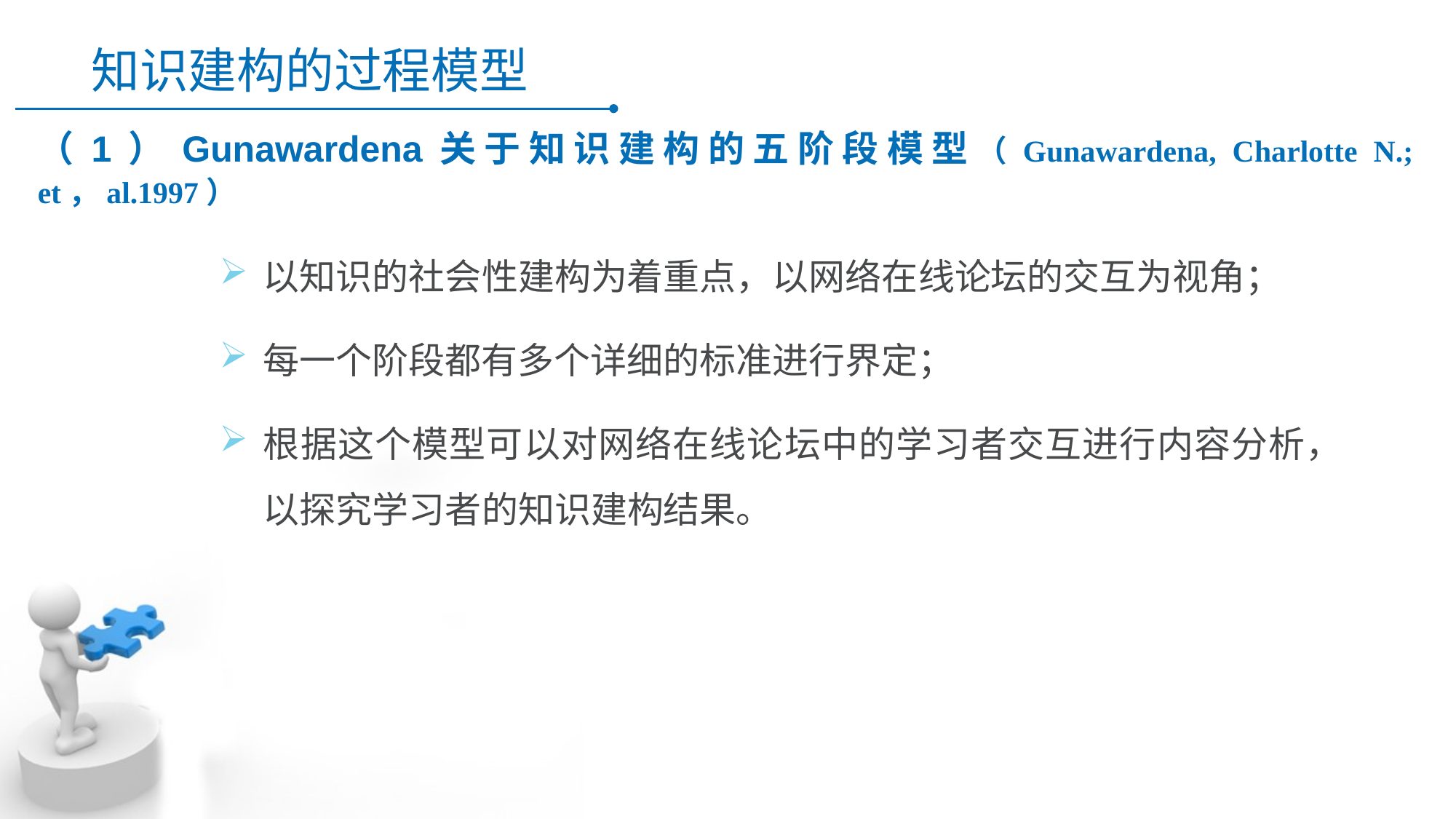

# 知识建构的过程模型
（1）Gunawardena关于知识建构的五阶段模型（Gunawardena, Charlotte N.; et，al.1997）
以知识的社会性建构为着重点，以网络在线论坛的交互为视角；
每一个阶段都有多个详细的标准进行界定；
根据这个模型可以对网络在线论坛中的学习者交互进行内容分析，以探究学习者的知识建构结果。